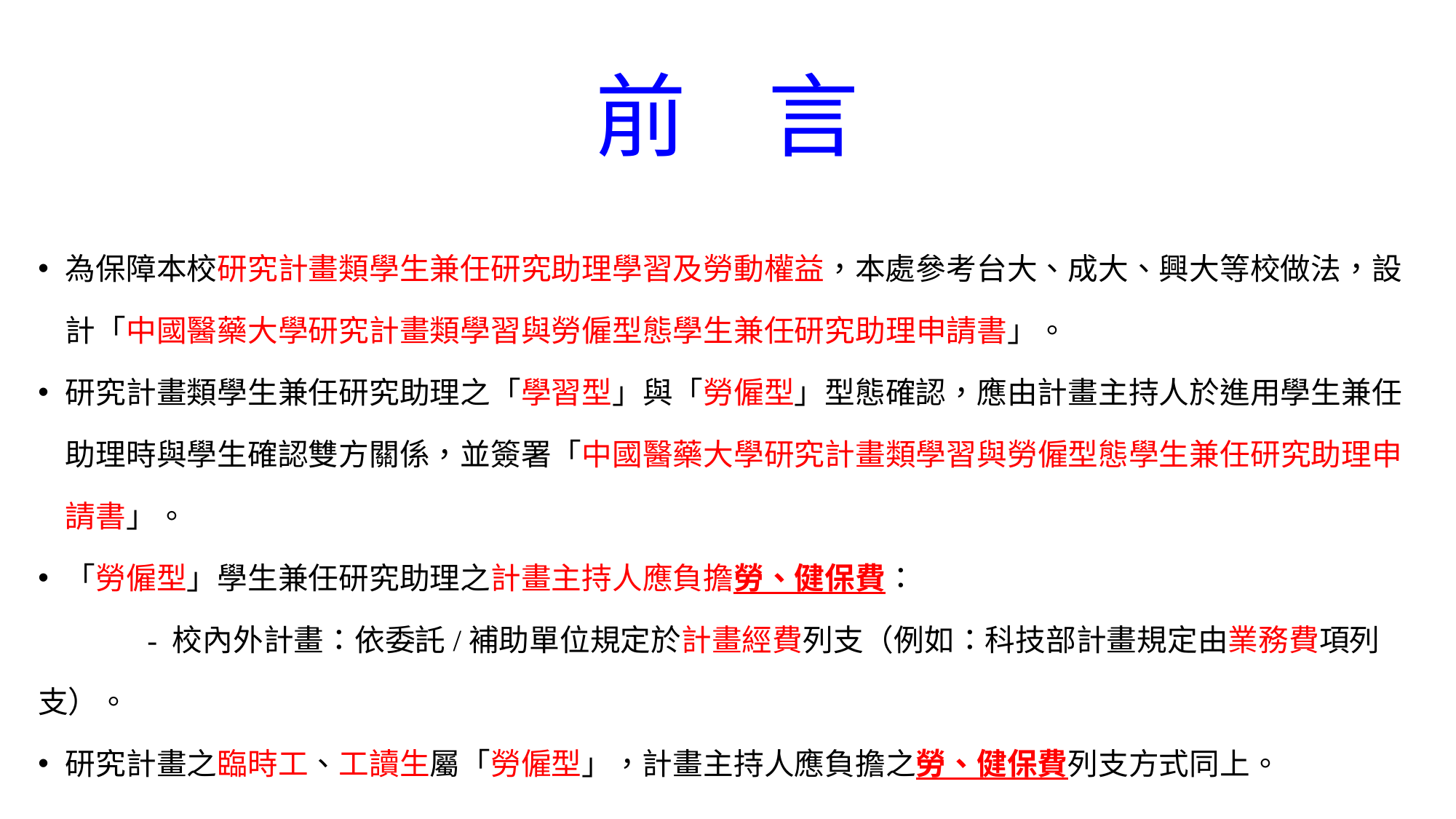

# 前    言
為保障本校研究計畫類學生兼任研究助理學習及勞動權益，本處參考台大、成大、興大等校做法，設計「中國醫藥大學研究計畫類學習與勞僱型態學生兼任研究助理申請書」。
研究計畫類學生兼任研究助理之「學習型」與「勞僱型」型態確認，應由計畫主持人於進用學生兼任助理時與學生確認雙方關係，並簽署「中國醫藥大學研究計畫類學習與勞僱型態學生兼任研究助理申請書」。
「勞僱型」學生兼任研究助理之計畫主持人應負擔勞、健保費：
	- 校內外計畫：依委託/補助單位規定於計畫經費列支（例如：科技部計畫規定由業務費項列支）。
研究計畫之臨時工、工讀生屬「勞僱型」，計畫主持人應負擔之勞、健保費列支方式同上。